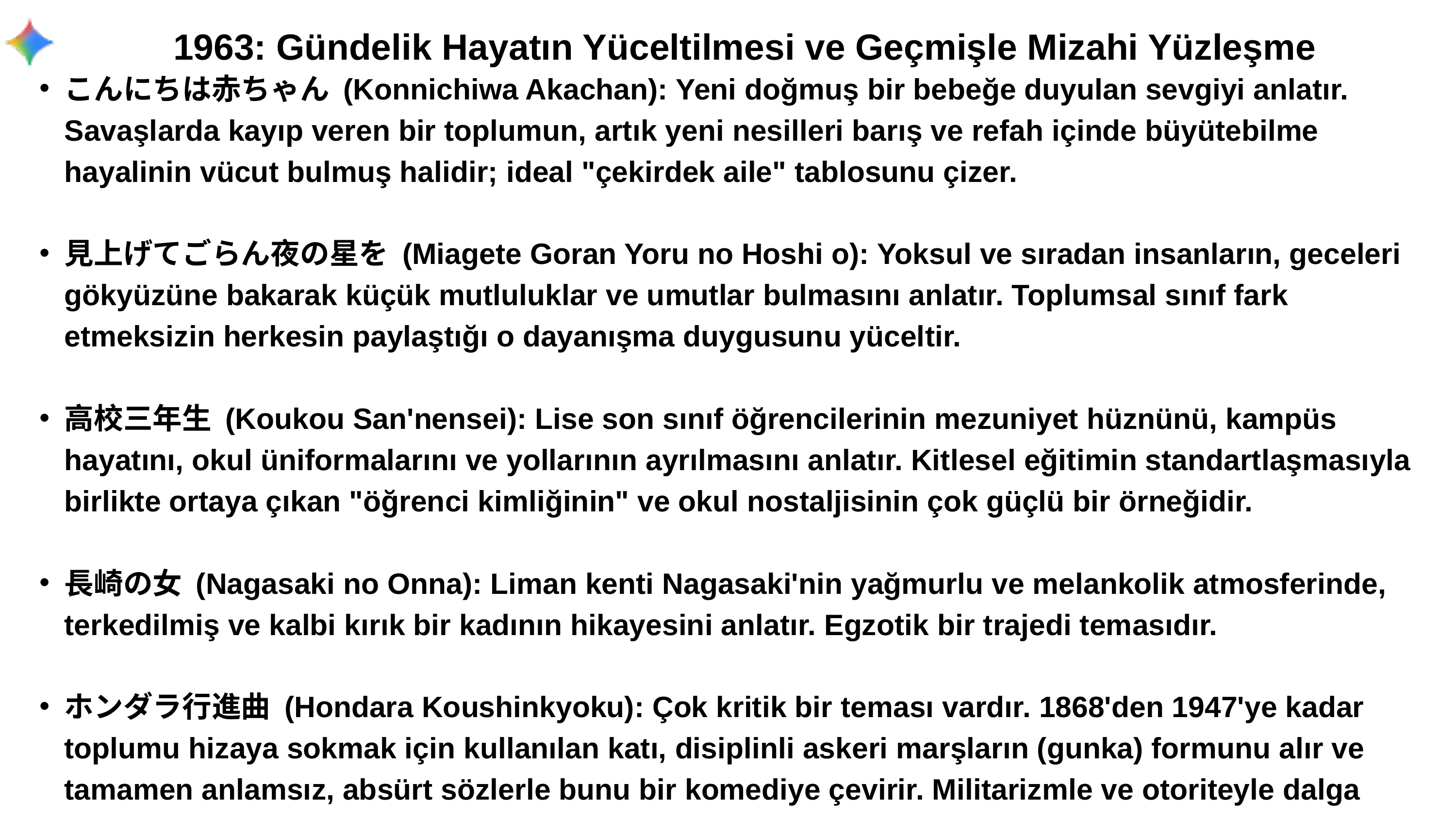

1963: Gündelik Hayatın Yüceltilmesi ve Geçmişle Mizahi Yüzleşme
こんにちは赤ちゃん (Konnichiwa Akachan): Yeni doğmuş bir bebeğe duyulan sevgiyi anlatır. Savaşlarda kayıp veren bir toplumun, artık yeni nesilleri barış ve refah içinde büyütebilme hayalinin vücut bulmuş halidir; ideal "çekirdek aile" tablosunu çizer.

見上げてごらん夜の星を (Miagete Goran Yoru no Hoshi o): Yoksul ve sıradan insanların, geceleri gökyüzüne bakarak küçük mutluluklar ve umutlar bulmasını anlatır. Toplumsal sınıf fark etmeksizin herkesin paylaştığı o dayanışma duygusunu yüceltir.

高校三年生 (Koukou San'nensei): Lise son sınıf öğrencilerinin mezuniyet hüznünü, kampüs hayatını, okul üniformalarını ve yollarının ayrılmasını anlatır. Kitlesel eğitimin standartlaşmasıyla birlikte ortaya çıkan "öğrenci kimliğinin" ve okul nostaljisinin çok güçlü bir örneğidir.

長崎の女 (Nagasaki no Onna): Liman kenti Nagasaki'nin yağmurlu ve melankolik atmosferinde, terkedilmiş ve kalbi kırık bir kadının hikayesini anlatır. Egzotik bir trajedi temasıdır.

ホンダラ行進曲 (Hondara Koushinkyoku): Çok kritik bir teması vardır. 1868'den 1947'ye kadar toplumu hizaya sokmak için kullanılan katı, disiplinli askeri marşların (gunka) formunu alır ve tamamen anlamsız, absürt sözlerle bunu bir komediye çevirir. Militarizmle ve otoriteyle dalga geçen bir toplumsal deşarj aracıdır.